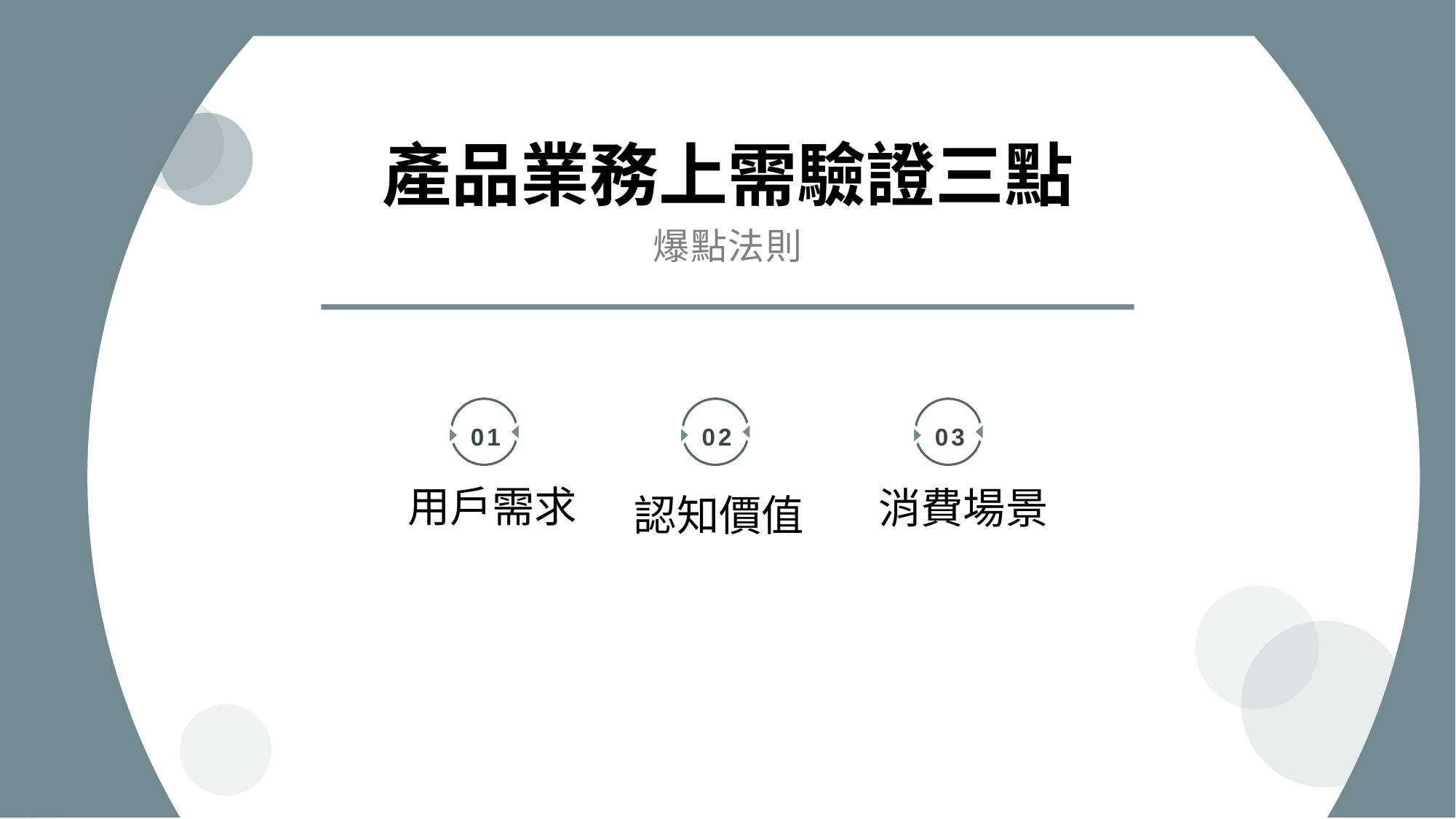

產品業務上需驗證三點
爆點法則

01
02
03

認知價值
用戶需求
消費場景